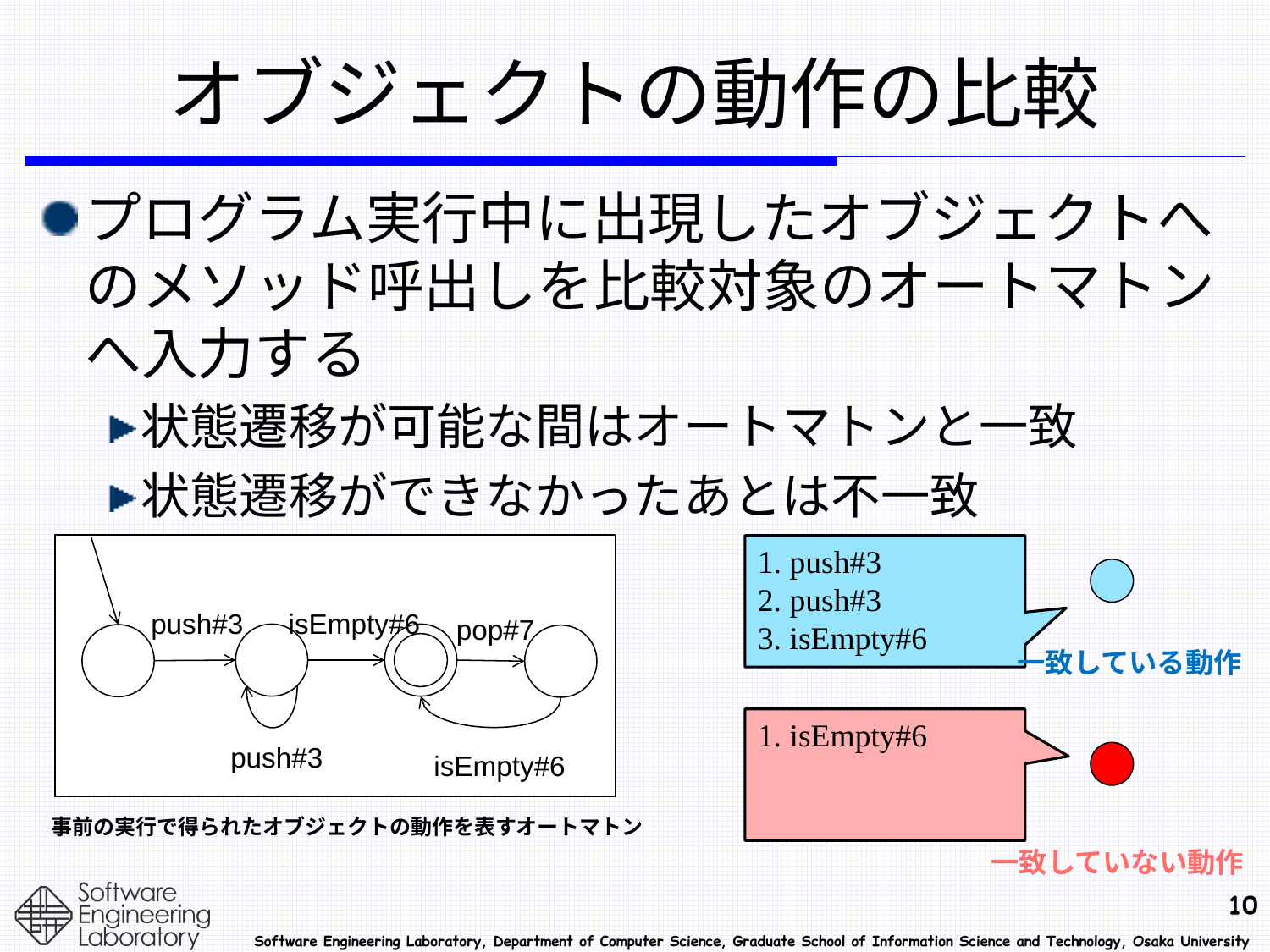

# オブジェクトの動作の比較
プログラム実行中に出現したオブジェクトへのメソッド呼出しを比較対象のオートマトンへ入力する
状態遷移が可能な間はオートマトンと一致
状態遷移ができなかったあとは不一致

push#3
isEmpty#6
pop#7

push#3
isEmpty#6
1. push#3
2. push#3
3. isEmpty#6

一致している動作
1. isEmpty#6

事前の実行で得られたオブジェクトの動作を表すオートマトン
一致していない動作